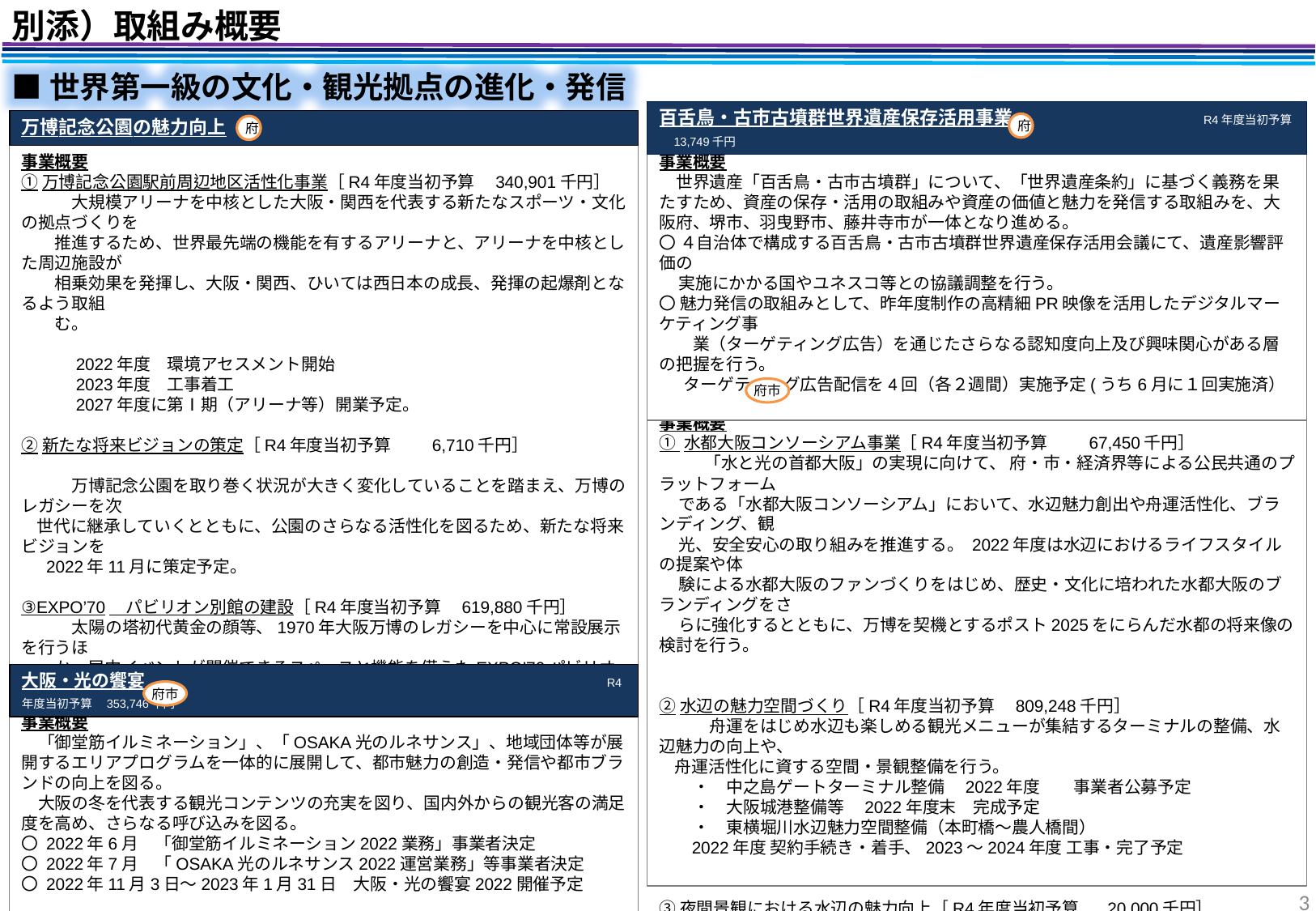

別添）取組み概要
■世界第一級の文化・観光拠点の進化・発信
万博記念公園の魅力向上
百舌鳥・古市古墳群世界遺産保存活用事業　　　　　　　　　　R4年度当初予算　13,749千円
府
府
事業概要
①万博記念公園駅前周辺地区活性化事業［R4年度当初予算　340,901千円］
　　　大規模アリーナを中核とした大阪・関西を代表する新たなスポーツ・文化の拠点づくりを
　　推進するため、世界最先端の機能を有するアリーナと、アリーナを中核とした周辺施設が
　　相乗効果を発揮し、大阪・関西、ひいては西日本の成長、発揮の起爆剤となるよう取組
　　む。

　　　2022年度　環境アセスメント開始
　　　2023年度　工事着工
　　　2027年度に第Ⅰ期（アリーナ等）開業予定。

②新たな将来ビジョンの策定［R4年度当初予算　　 6,710千円］
　　　万博記念公園を取り巻く状況が大きく変化していることを踏まえ、万博のレガシーを次
   世代に継承していくとともに、公園のさらなる活性化を図るため、新たな将来ビジョンを
　 2022年11月に策定予定。

③EXPO’70　パビリオン別館の建設［R4年度当初予算　619,880千円］
　　　太陽の塔初代黄金の顔等、1970年大阪万博のレガシーを中心に常設展示を行うほ
　　か、屋内イベントが開催できるスペースと機能を備えたEXPO’70パビリオン別館を建設。
　　展示内容等について、万博公園運営審議会の意見を聴取するなど充実を図る。

　　　2021年12月～2023年4月　建築工事
　　　2022年  5月～2023年7月　展示設計等・製作・設置
　　　2023年　8月　　　　　　　　　　 オープン予定

事業概要
　世界遺産「百舌鳥・古市古墳群」について、「世界遺産条約」に基づく義務を果たすため、資産の保存・活用の取組みや資産の価値と魅力を発信する取組みを、大阪府、堺市、羽曳野市、藤井寺市が一体となり進める。
〇 ４自治体で構成する百舌鳥・古市古墳群世界遺産保存活用会議にて、遺産影響評価の
    実施にかかる国やユネスコ等との協議調整を行う。
〇 魅力発信の取組みとして、昨年度制作の高精細PR映像を活用したデジタルマーケティング事
　　業（ターゲティング広告）を通じたさらなる認知度向上及び興味関心がある層の把握を行う。
　  ターゲティング広告配信を4回（各２週間）実施予定(うち6月に１回実施済）

水都大阪
府市

一部新規
事業概要
① 水都大阪コンソーシアム事業［R4年度当初予算 　　67,450千円］
 　　 「水と光の首都大阪」の実現に向けて、 府・市・経済界等による公民共通のプラットフォーム
    である「水都大阪コンソーシアム」において、水辺魅力創出や舟運活性化、ブランディング、観
    光、安全安心の取り組みを推進する。 2022年度は水辺におけるライフスタイルの提案や体
    験による水都大阪のファンづくりをはじめ、歴史・文化に培われた水都大阪のブランディングをさ
    らに強化するとともに、万博を契機とするポスト2025をにらんだ水都の将来像の検討を行う。

②水辺の魅力空間づくり［R4年度当初予算　809,248千円］
　　　舟運をはじめ水辺も楽しめる観光メニューが集結するターミナルの整備、水辺魅力の向上や、
   舟運活性化に資する空間・景観整備を行う。
　　・　中之島ゲートターミナル整備　2022年度　　事業者公募予定
　　・　大阪城港整備等　2022年度末　完成予定
　　・　東横堀川水辺魅力空間整備（本町橋～農人橋間）
       2022年度 契約手続き・着手、2023～2024年度 工事・完了予定

③夜間景観における水辺の魅力向上［R4年度当初予算　  20,000千円］
　　　中之島夜間景観の質の向上と永続化に向け、新たなライトアップ施設の設置や既存施設
    の更新を実施する。
　　・　端建蔵橋ライトアップ　　　2022年度　設計、2023～2024年度 工事・完了予定

大阪・光の饗宴　　　　　　　　　　　　　　　　　　　　　　　　　　R4年度当初予算　353,746千円
府市

事業概要
　「御堂筋イルミネーション」、「OSAKA光のルネサンス」、地域団体等が展開するエリアプログラムを一体的に展開して、都市魅力の創造・発信や都市ブランドの向上を図る。
　大阪の冬を代表する観光コンテンツの充実を図り、国内外からの観光客の満足度を高め、さらなる呼び込みを図る。
〇 2022年6月　「御堂筋イルミネーション2022業務」事業者決定
〇 2022年7月　「OSAKA光のルネサンス2022運営業務」等事業者決定
〇 2022年11月3日～2023年1月31日　大阪・光の饗宴2022開催予定
3